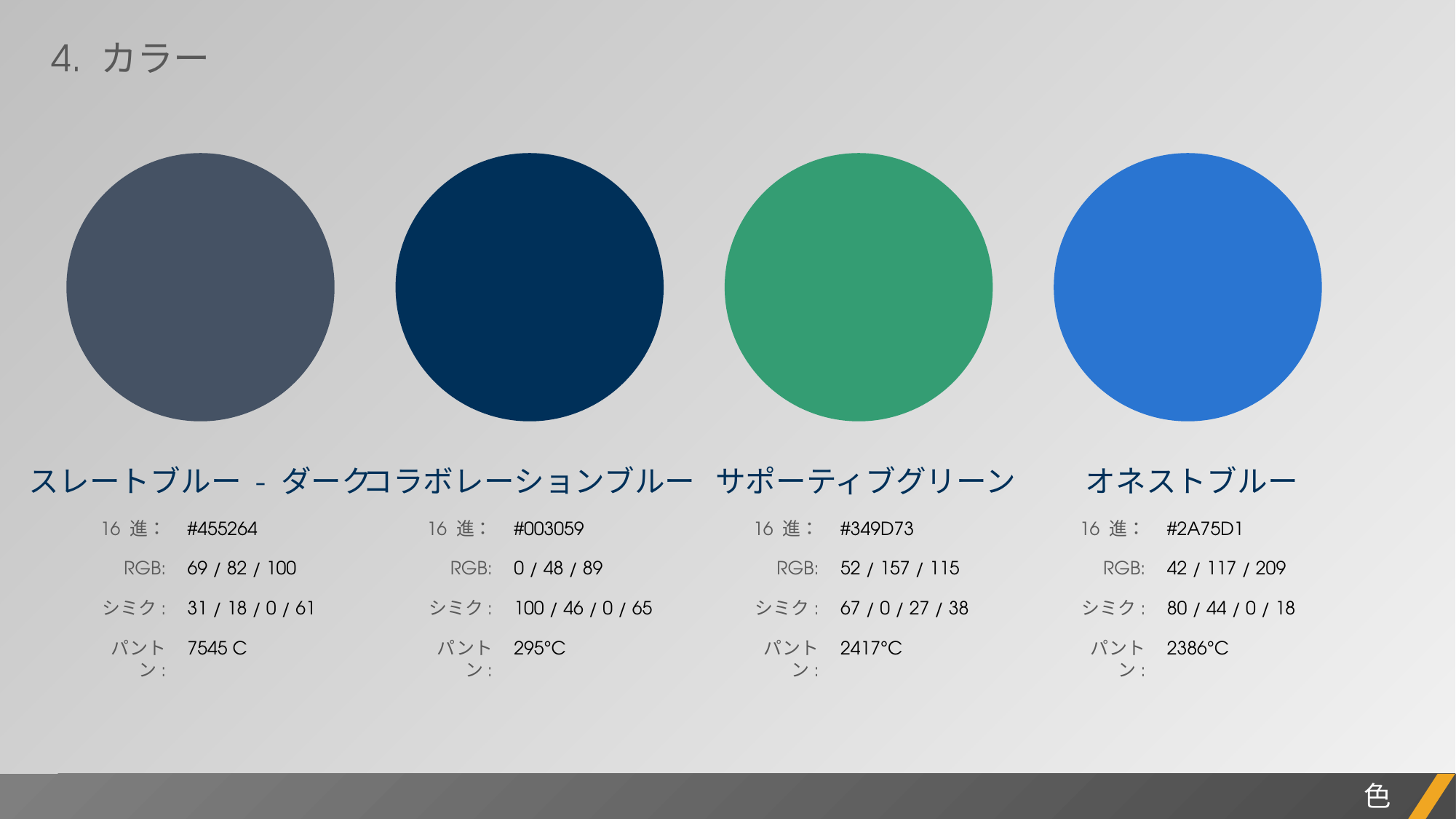

4. カラー

スレートブルー - ダーク
コラボレーションブルー
サポーティブグリーン
オネストブルー
16 進：
RGB:
シミク:
パントン:
#455264
69 / 82 / 100
31 / 18 / 0 / 61
7545 C
16 進：
RGB:
シミク:
パントン:
#003059
0 / 48 / 89
100 / 46 / 0 / 65
295°C
16 進：
RGB:
シミク:
パントン:
#349D73
52 / 157 / 115
67 / 0 / 27 / 38
2417°C
16 進：
RGB:
シミク:
パントン:
#2A75D1
42 / 117 / 209
80 / 44 / 0 / 18
2386°C
色
プロジェクトレポート